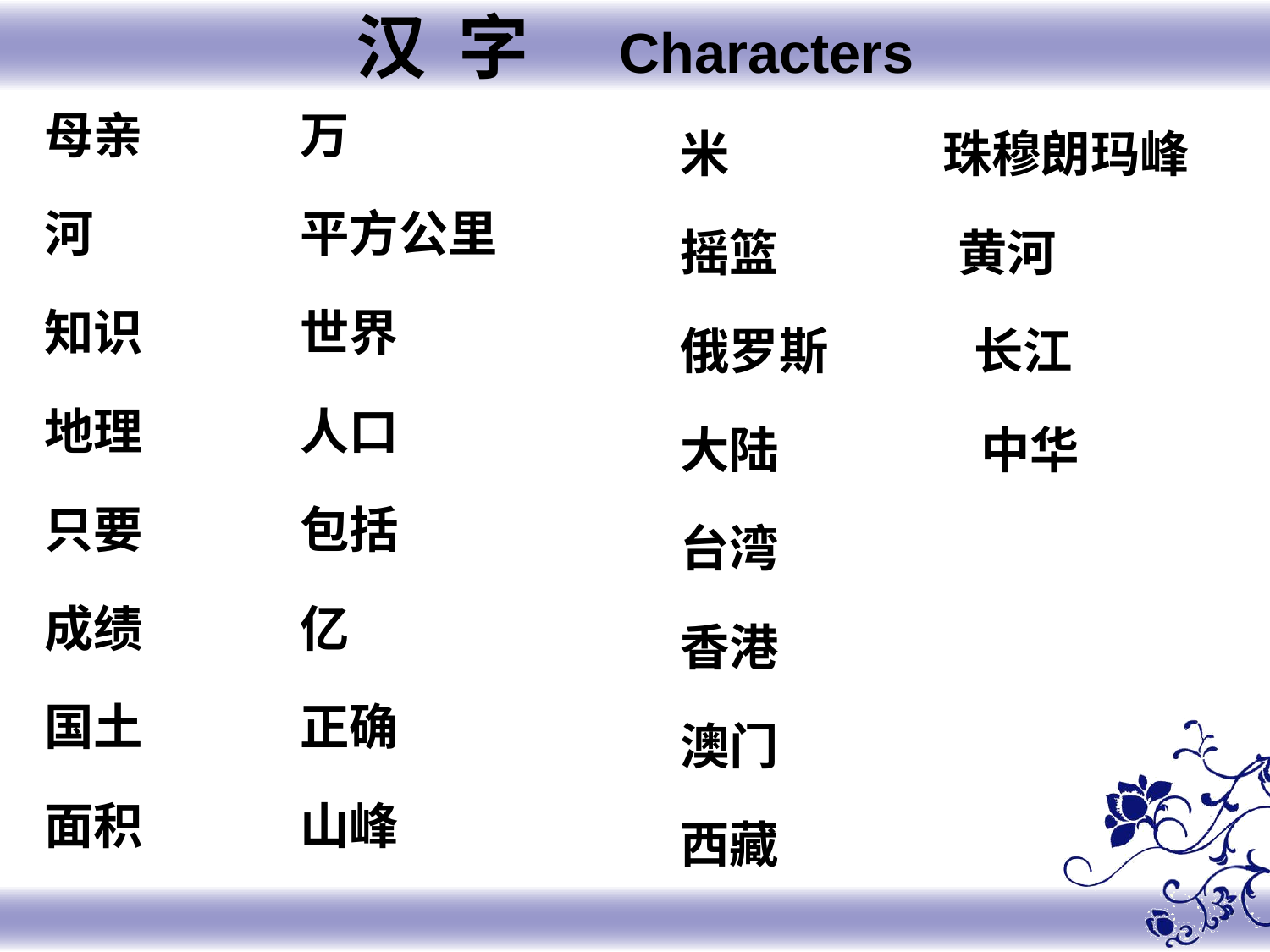

汉  字     Characters
母亲
河
知识
地理
只要
成绩
国土
面积
万
平方公里
世界
人口
包括
亿
正确
山峰
米                   珠穆朗玛峰
摇篮                黄河
俄罗斯             长江
大陆                  中华
台湾
香港
澳门
西藏